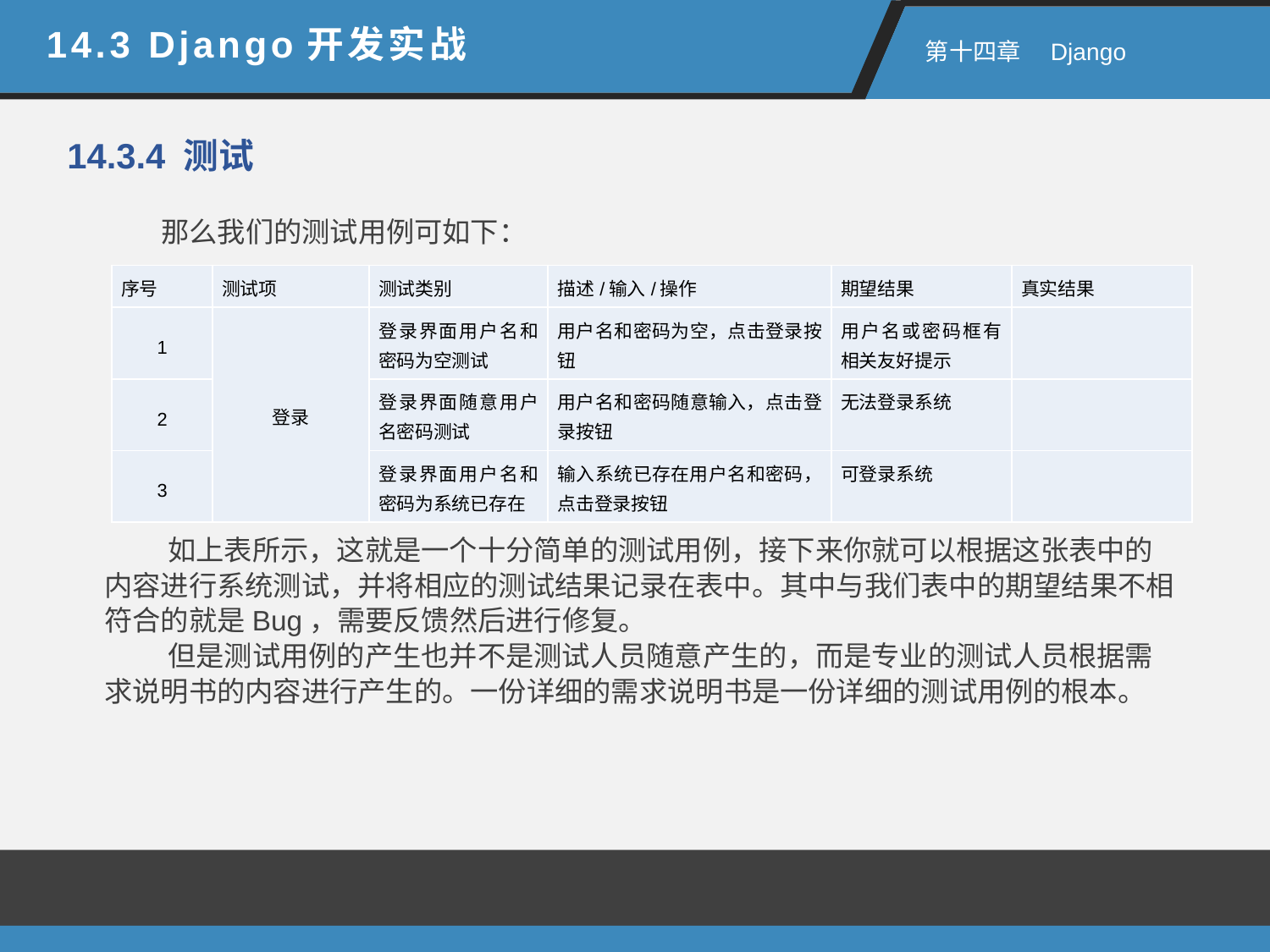

14.3 Django开发实战
  第十四章　Django
14.3.4 测试
那么我们的测试用例可如下：
| 序号 | 测试项 | 测试类别 | 描述/输入/操作 | 期望结果 | 真实结果 |
| --- | --- | --- | --- | --- | --- |
| 1 | 登录 | 登录界面用户名和密码为空测试 | 用户名和密码为空，点击登录按钮 | 用户名或密码框有相关友好提示 |  |
| 2 |  | 登录界面随意用户名密码测试 | 用户名和密码随意输入，点击登录按钮 | 无法登录系统 |  |
| 3 |  | 登录界面用户名和密码为系统已存在 | 输入系统已存在用户名和密码，点击登录按钮 | 可登录系统 |  |
如上表所示，这就是一个十分简单的测试用例，接下来你就可以根据这张表中的内容进行系统测试，并将相应的测试结果记录在表中。其中与我们表中的期望结果不相符合的就是Bug，需要反馈然后进行修复。
但是测试用例的产生也并不是测试人员随意产生的，而是专业的测试人员根据需求说明书的内容进行产生的。一份详细的需求说明书是一份详细的测试用例的根本。